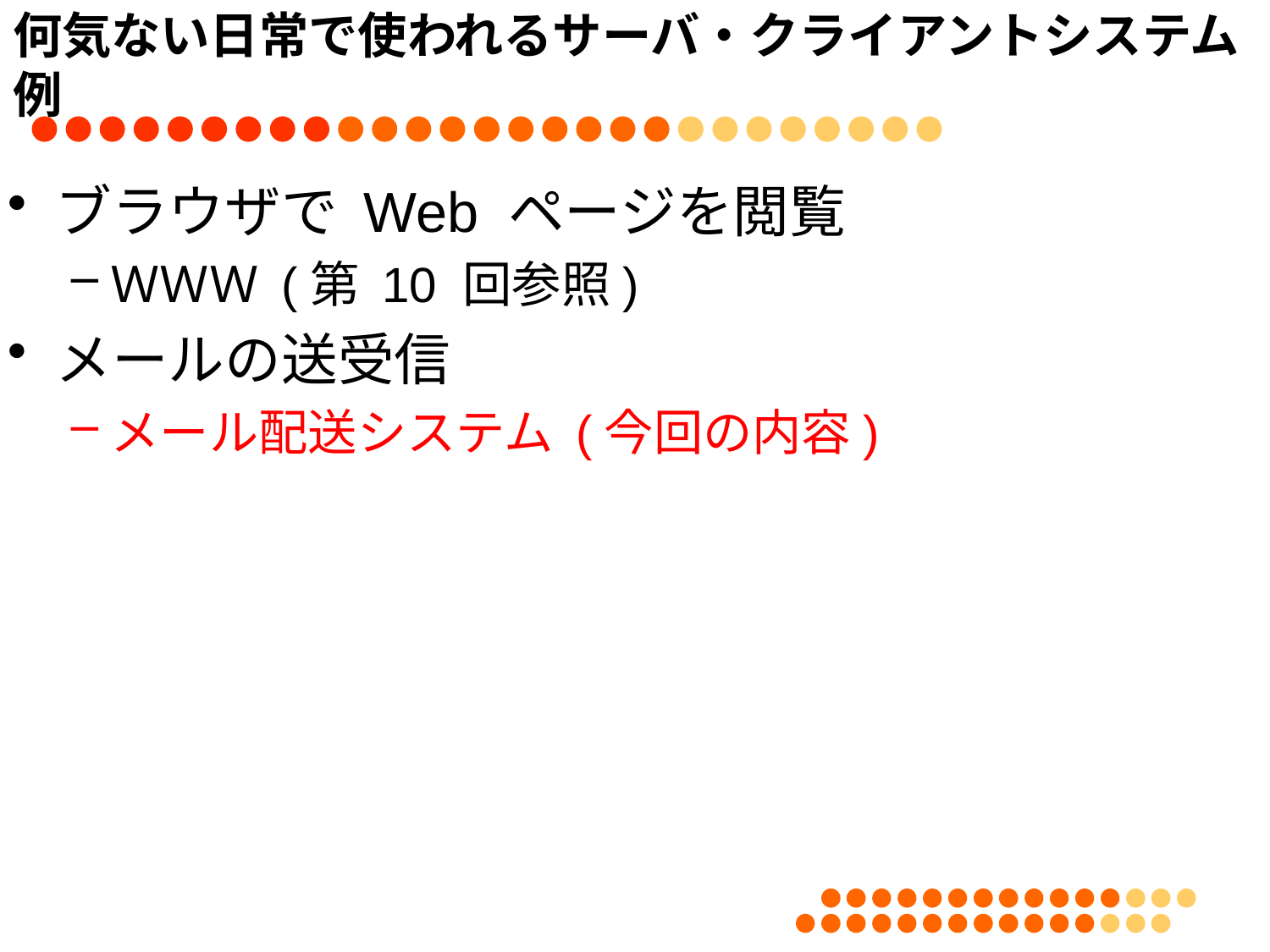

# 何気ない日常で使われるサーバ・クライアントシステム例
ブラウザで Web ページを閲覧
ＷＷＷ (第 10 回参照)
メールの送受信
メール配送システム (今回の内容)